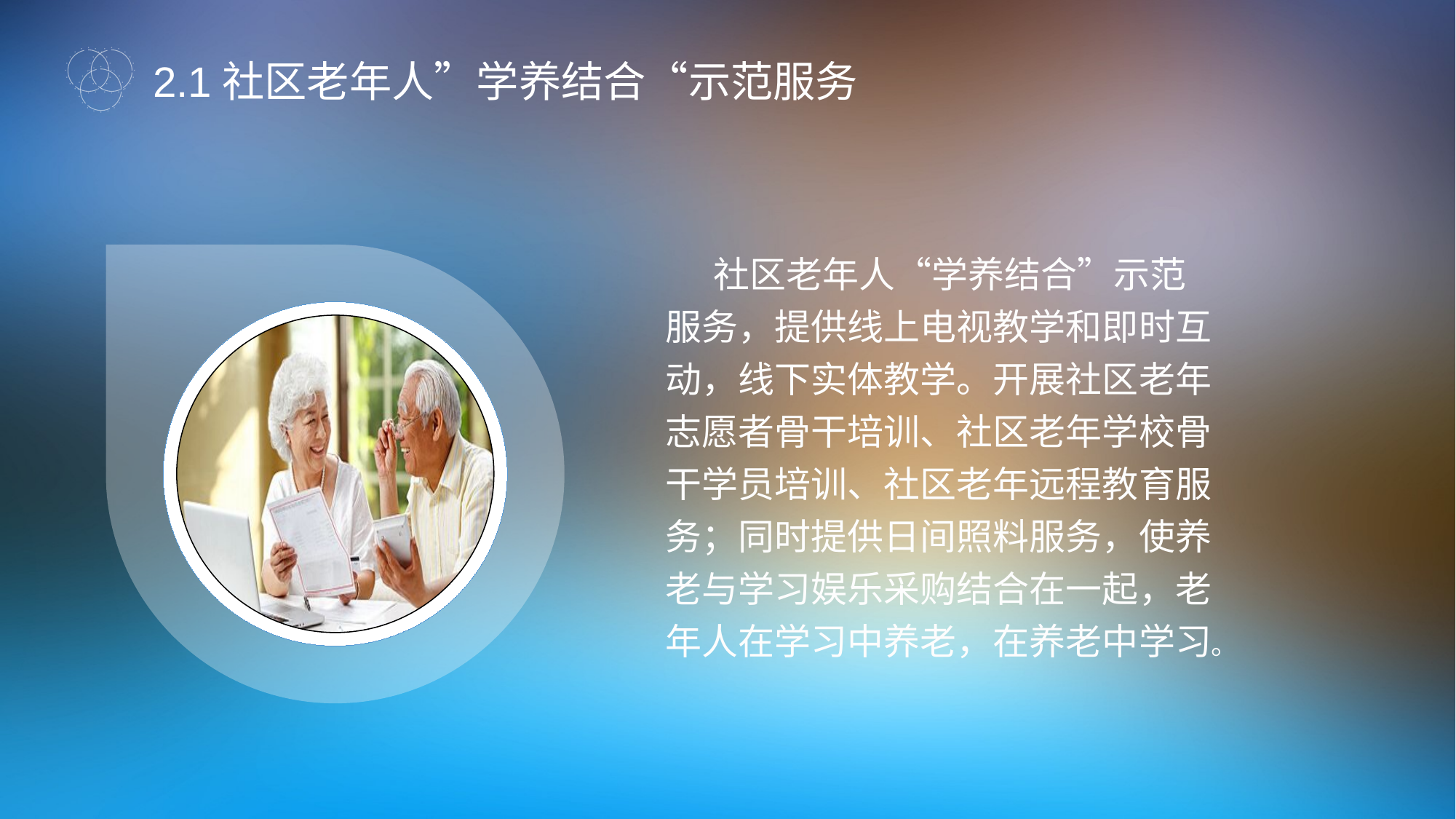

2.1社区老年人”学养结合“示范服务
         社区老年人“学养结合”示范服务，提供线上电视教学和即时互动，线下实体教学。开展社区老年志愿者骨干培训、社区老年学校骨干学员培训、社区老年远程教育服务；同时提供日间照料服务，使养老与学习娱乐采购结合在一起，老年人在学习中养老，在养老中学习。